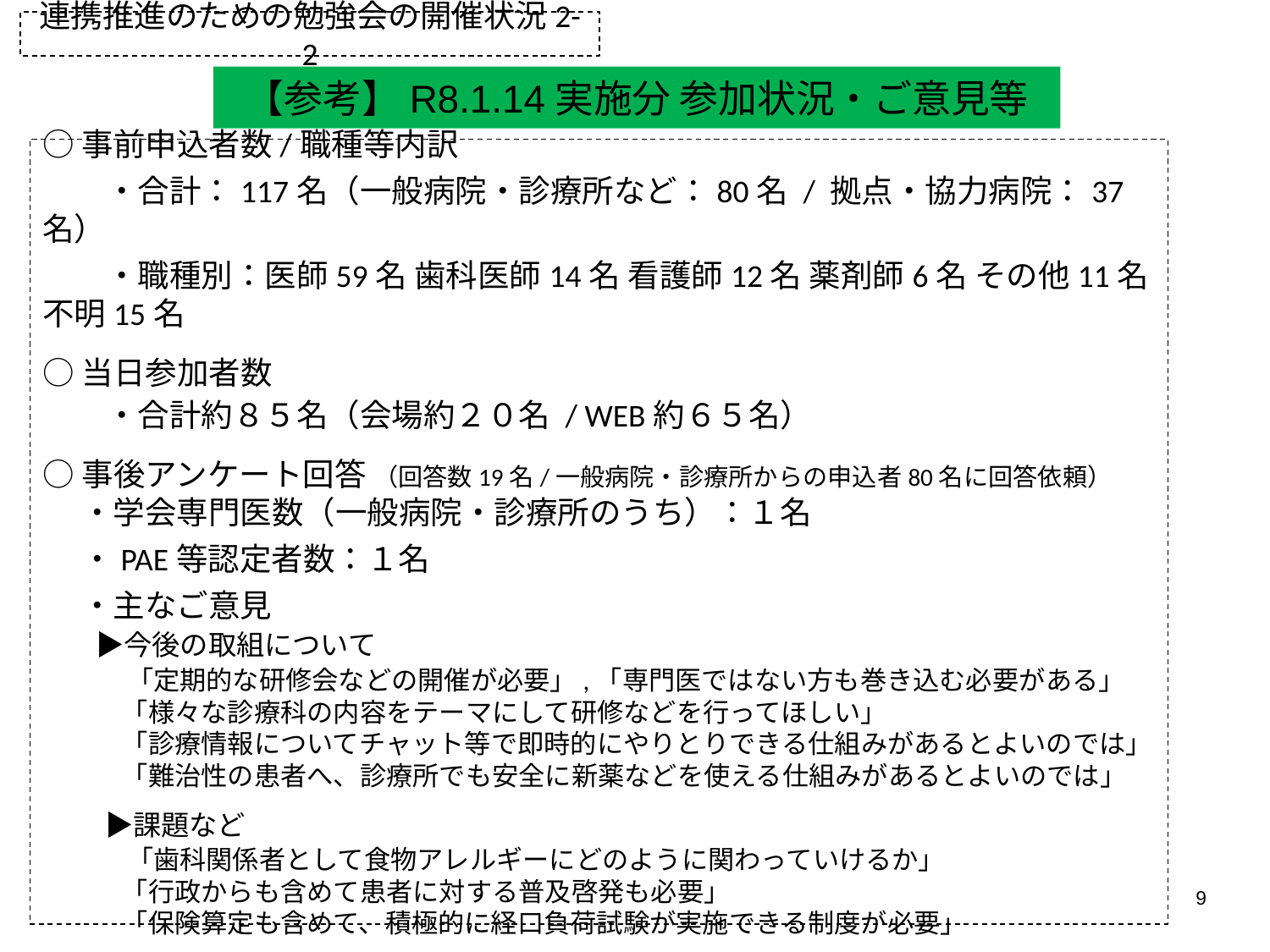

連携推進のための勉強会の開催状況2-2
【参考】R8.1.14実施分 参加状況・ご意見等
○事前申込者数/職種等内訳

　　・合計：117名（一般病院・診療所など：80名 / 拠点・協力病院：37名）

　　・職種別：医師59名 歯科医師14名 看護師12名 薬剤師6名 その他11名 不明15名

○当日参加者数

　　・合計約８５名（会場約２０名 / WEB約６５名）

○事後アンケート回答 （回答数19名/一般病院・診療所からの申込者80名に回答依頼）
　 ・学会専門医数（一般病院・診療所のうち）：１名

　 ・PAE等認定者数：１名

　 ・主なご意見
　   ▶今後の取組について
　　　「定期的な研修会などの開催が必要」,「専門医ではない方も巻き込む必要がある」
　　　「様々な診療科の内容をテーマにして研修などを行ってほしい」
　　　「診療情報についてチャット等で即時的にやりとりできる仕組みがあるとよいのでは」
　　　「難治性の患者へ、診療所でも安全に新薬などを使える仕組みがあるとよいのでは」

　　 ▶課題など
　　　「歯科関係者として食物アレルギーにどのように関わっていけるか」
　　　「行政からも含めて患者に対する普及啓発も必要」
　　　「保険算定も含めて、積極的に経口負荷試験が実施できる制度が必要」
9